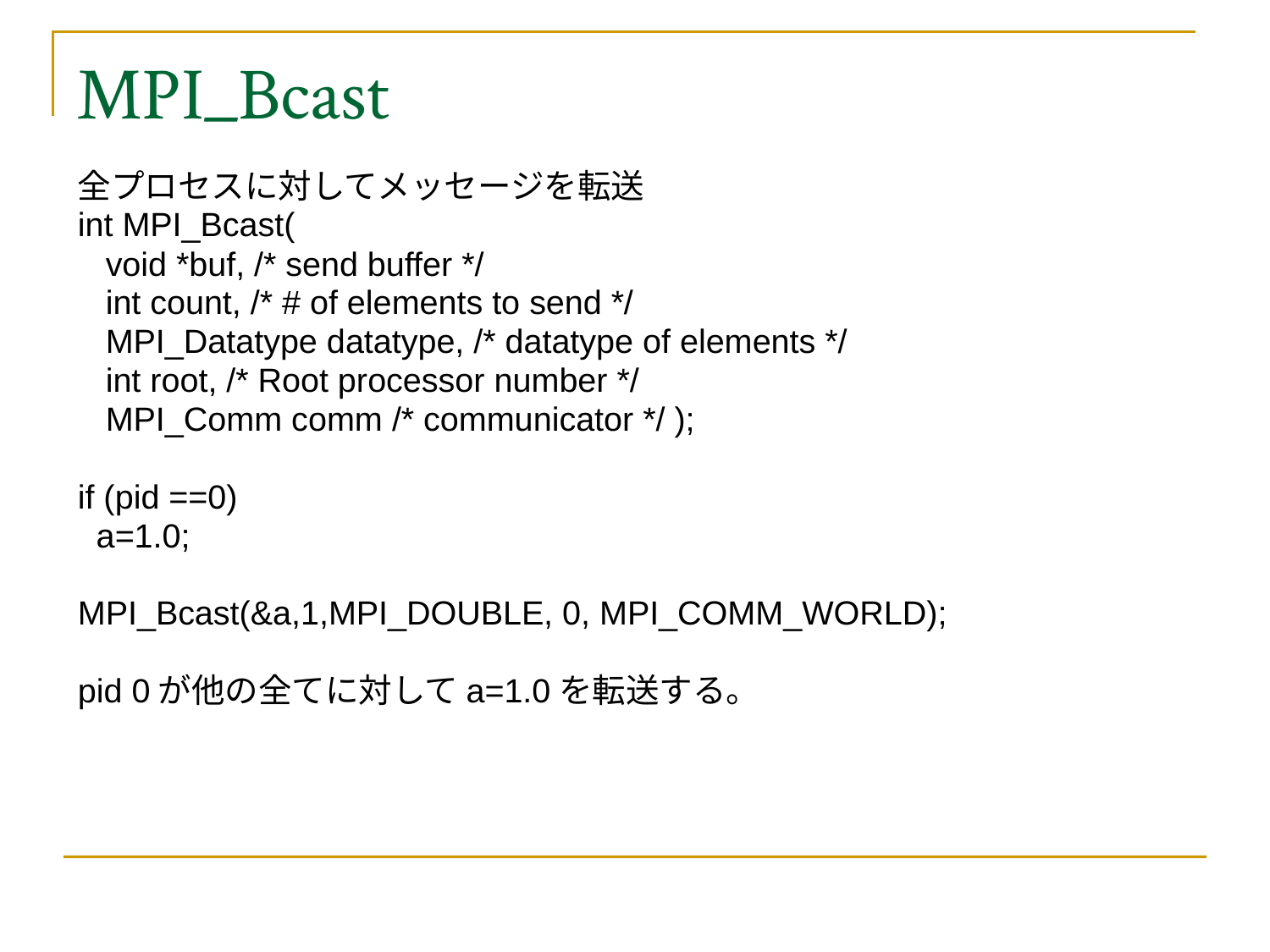

# MPI_Bcast
全プロセスに対してメッセージを転送
int MPI_Bcast(
   void *buf, /* send buffer */
   int count, /* # of elements to send */
   MPI_Datatype datatype, /* datatype of elements */
   int root, /* Root processor number */
   MPI_Comm comm /* communicator */ );

if (pid ==0)
  a=1.0;

MPI_Bcast(&a,1,MPI_DOUBLE, 0, MPI_COMM_WORLD);

pid 0が他の全てに対してa=1.0を転送する。